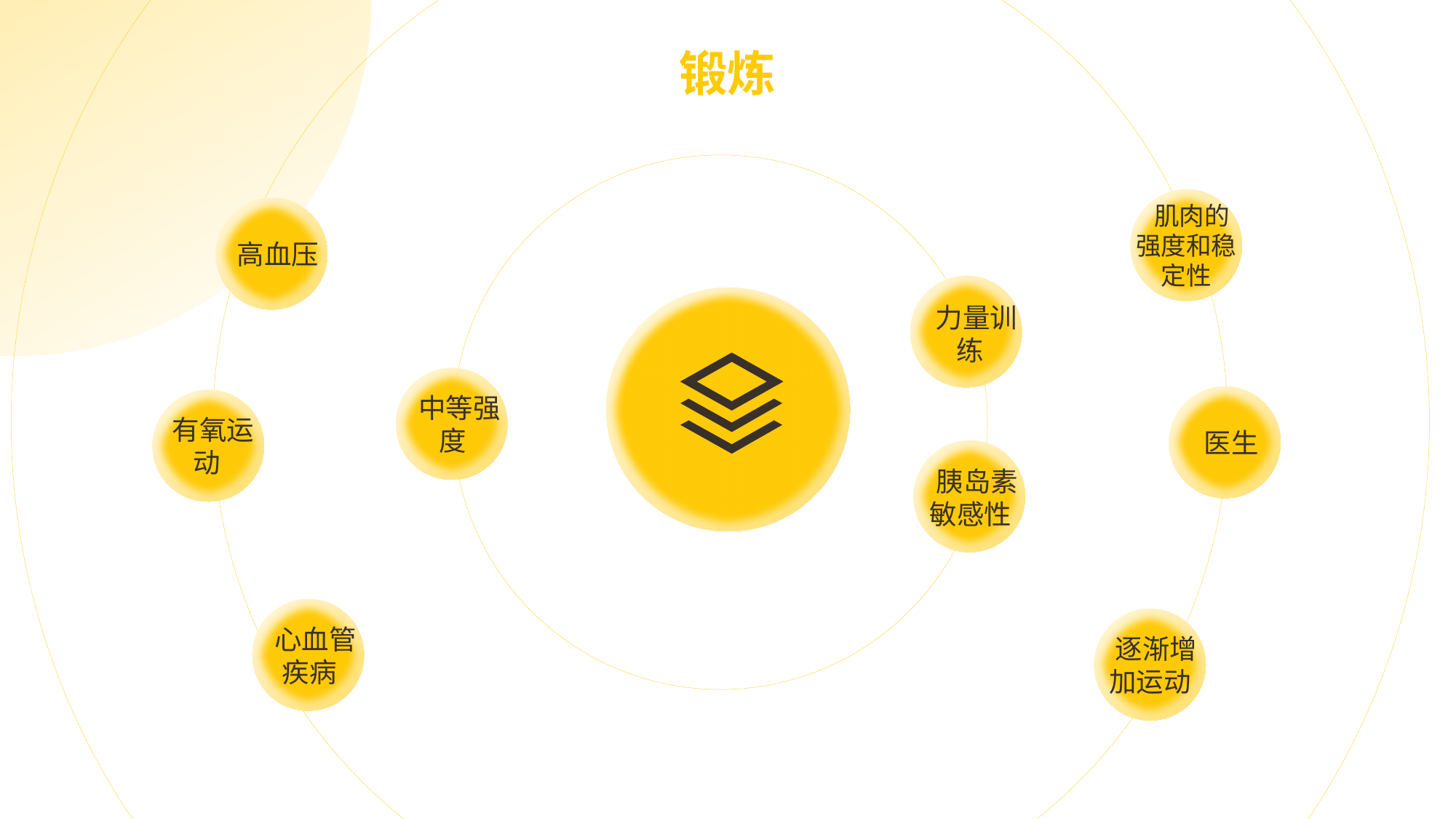

锻炼
 肌肉的强度和稳定性
 高血压
 力量训练

 中等强度
 医生
 有氧运动
 胰岛素敏感性
 心血管疾病
 逐渐增加运动